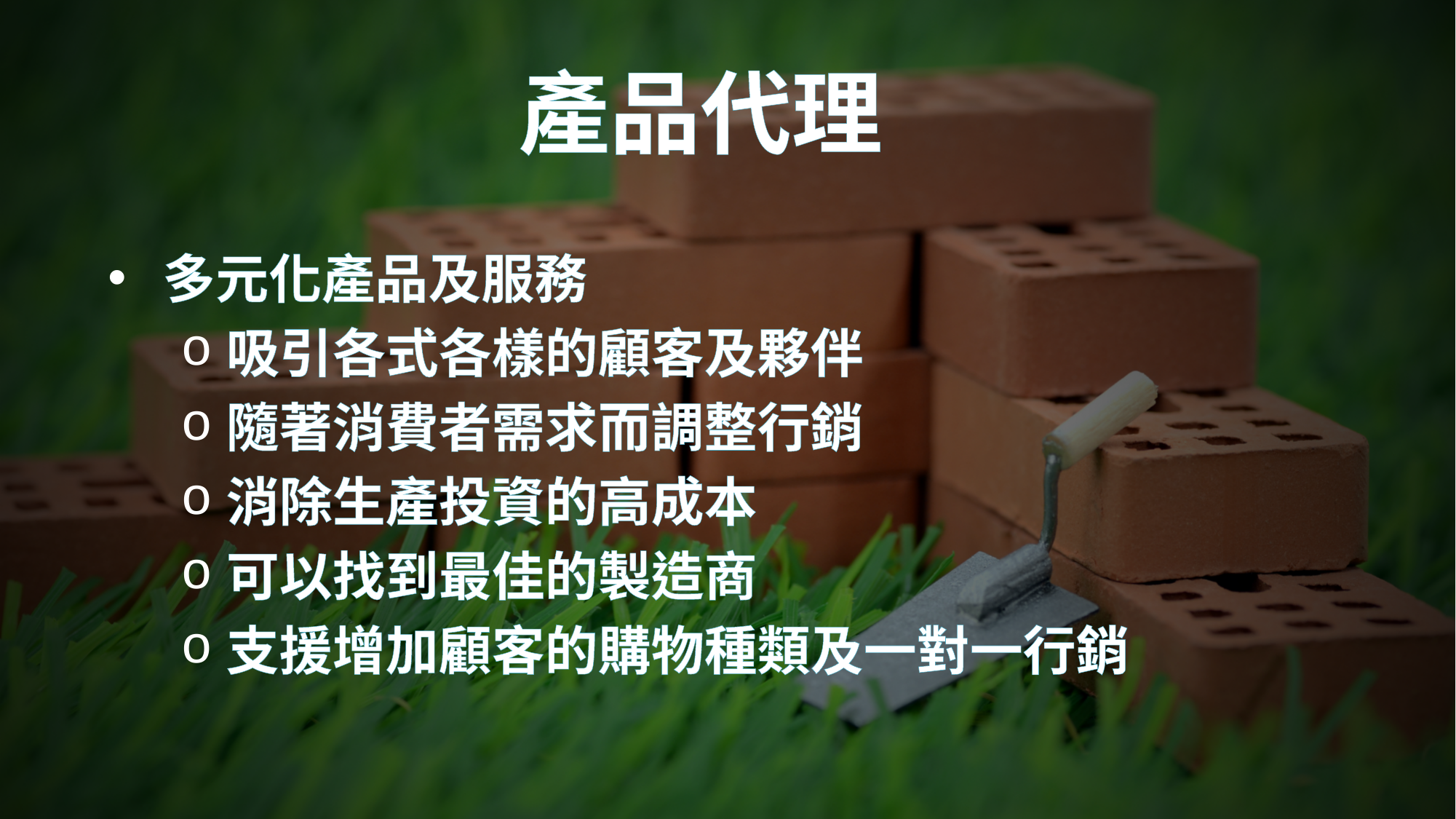

產品代理
多元化產品及服務
吸引各式各樣的顧客及夥伴
隨著消費者需求而調整行銷
消除生產投資的高成本
可以找到最佳的製造商
支援增加顧客的購物種類及一對一行銷